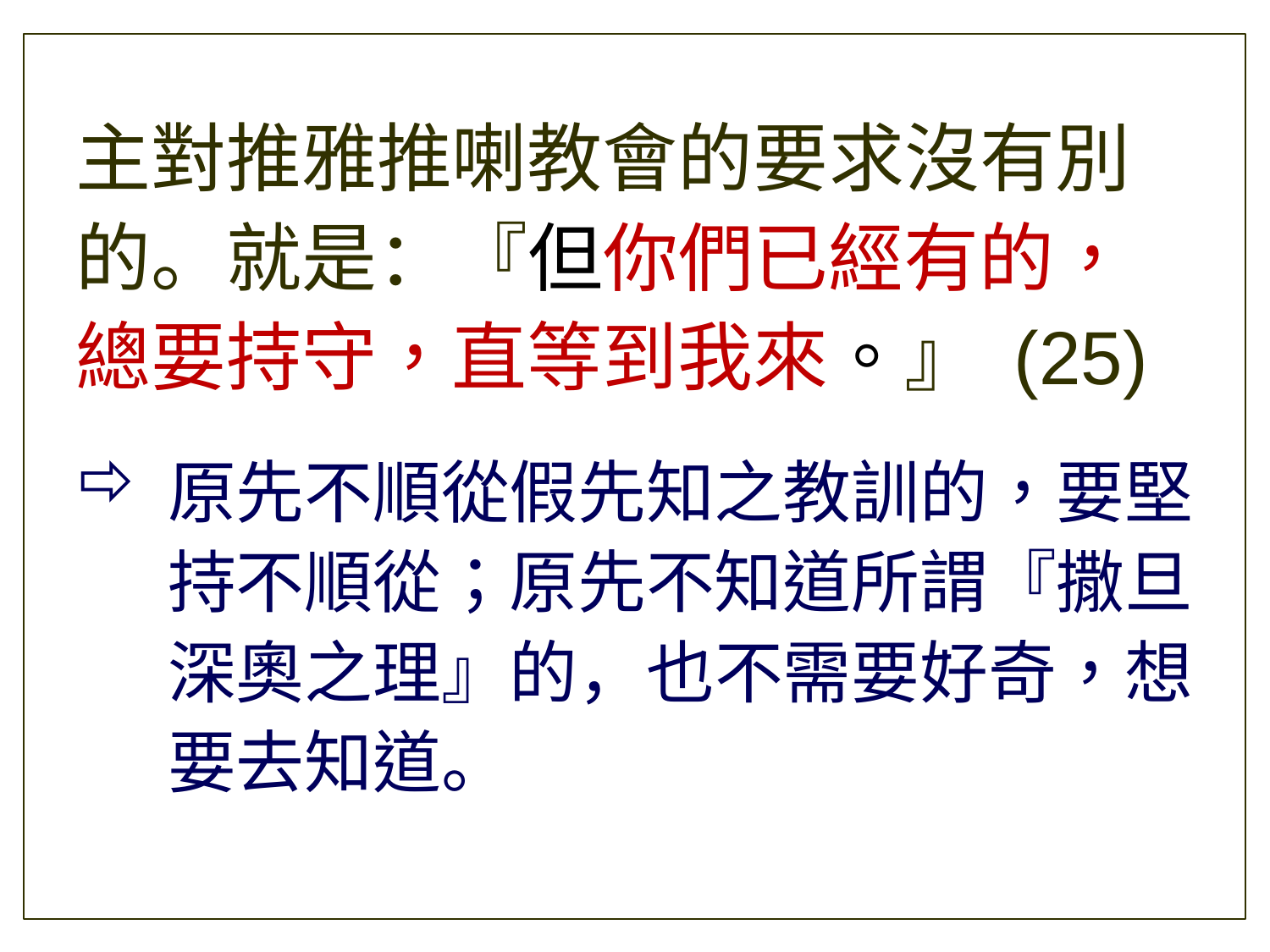

主對推雅推喇教會的要求沒有別的。就是：『但你們已經有的，總要持守，直等到我來。』 (25)
原先不順從假先知之教訓的，要堅持不順從；原先不知道所謂『撒旦深奧之理』的，也不需要好奇，想要去知道。